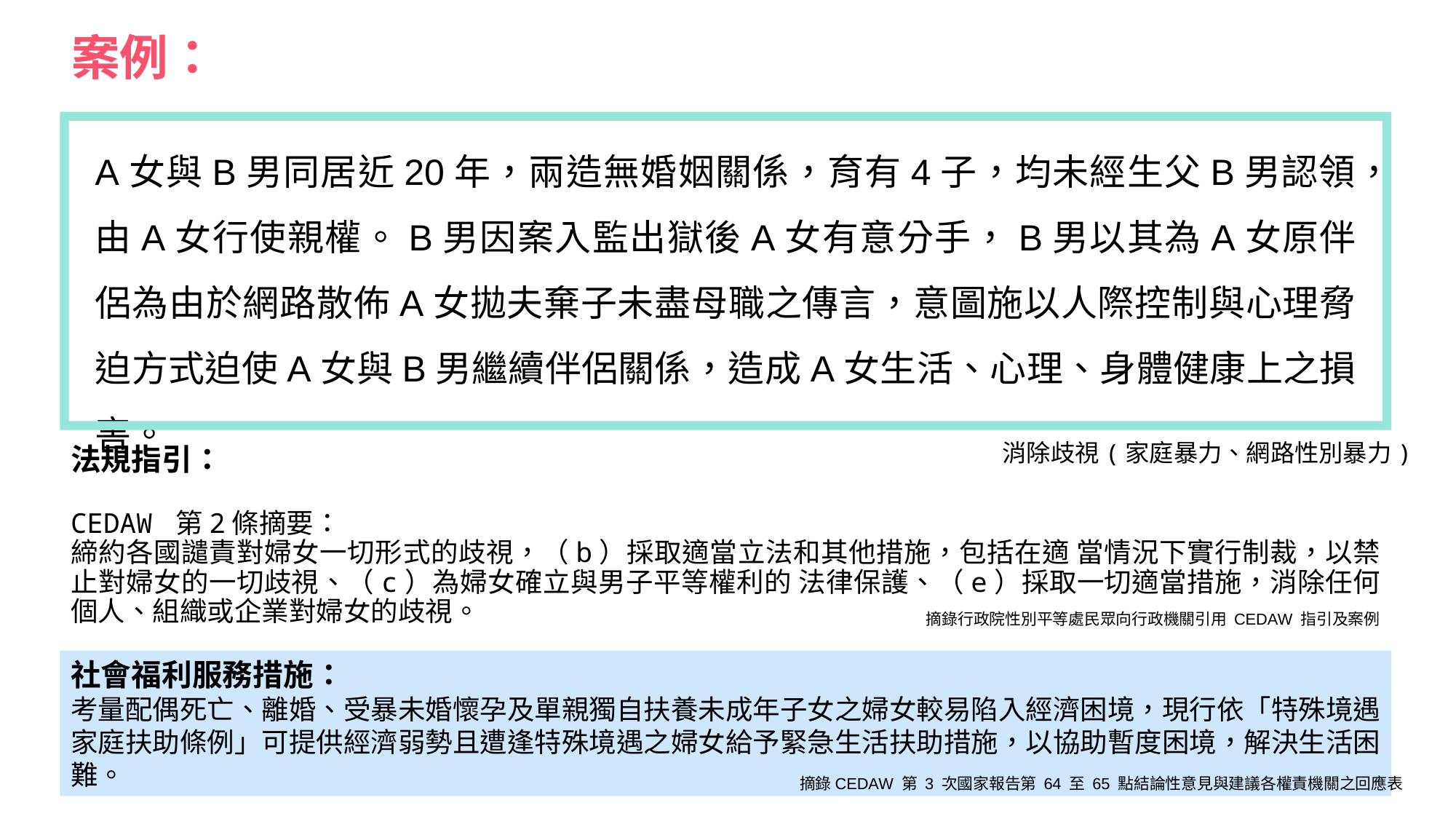

案例：

A女與B男同居近20年，兩造無婚姻關係，育有4子，均未經生父B男認領，由A女行使親權。B男因案入監出獄後A女有意分手，B男以其為A女原伴侶為由於網路散佈A女拋夫棄子未盡母職之傳言，意圖施以人際控制與心理脅迫方式迫使A女與B男繼續伴侶關係，造成A女生活、心理、身體健康上之損害。
消除歧視(家庭暴力、網路性別暴力)
法規指引：

CEDAW 第2條摘要：
締約各國譴責對婦女一切形式的歧視，（b）採取適當立法和其他措施，包括在適 當情況下實行制裁，以禁止對婦女的一切歧視、（c）為婦女確立與男子平等權利的 法律保護、（e）採取一切適當措施，消除任何個人、組織或企業對婦女的歧視。
摘錄行政院性別平等處民眾向行政機關引用 CEDAW 指引及案例
社會福利服務措施：
考量配偶死亡、離婚、受暴未婚懷孕及單親獨自扶養未成年子女之婦女較易陷入經濟困境，現行依「特殊境遇家庭扶助條例」可提供經濟弱勢且遭逢特殊境遇之婦女給予緊急生活扶助措施，以協助暫度困境，解決生活困難。
摘錄CEDAW 第 3 次國家報告第 64 至 65 點結論性意見與建議各權責機關之回應表